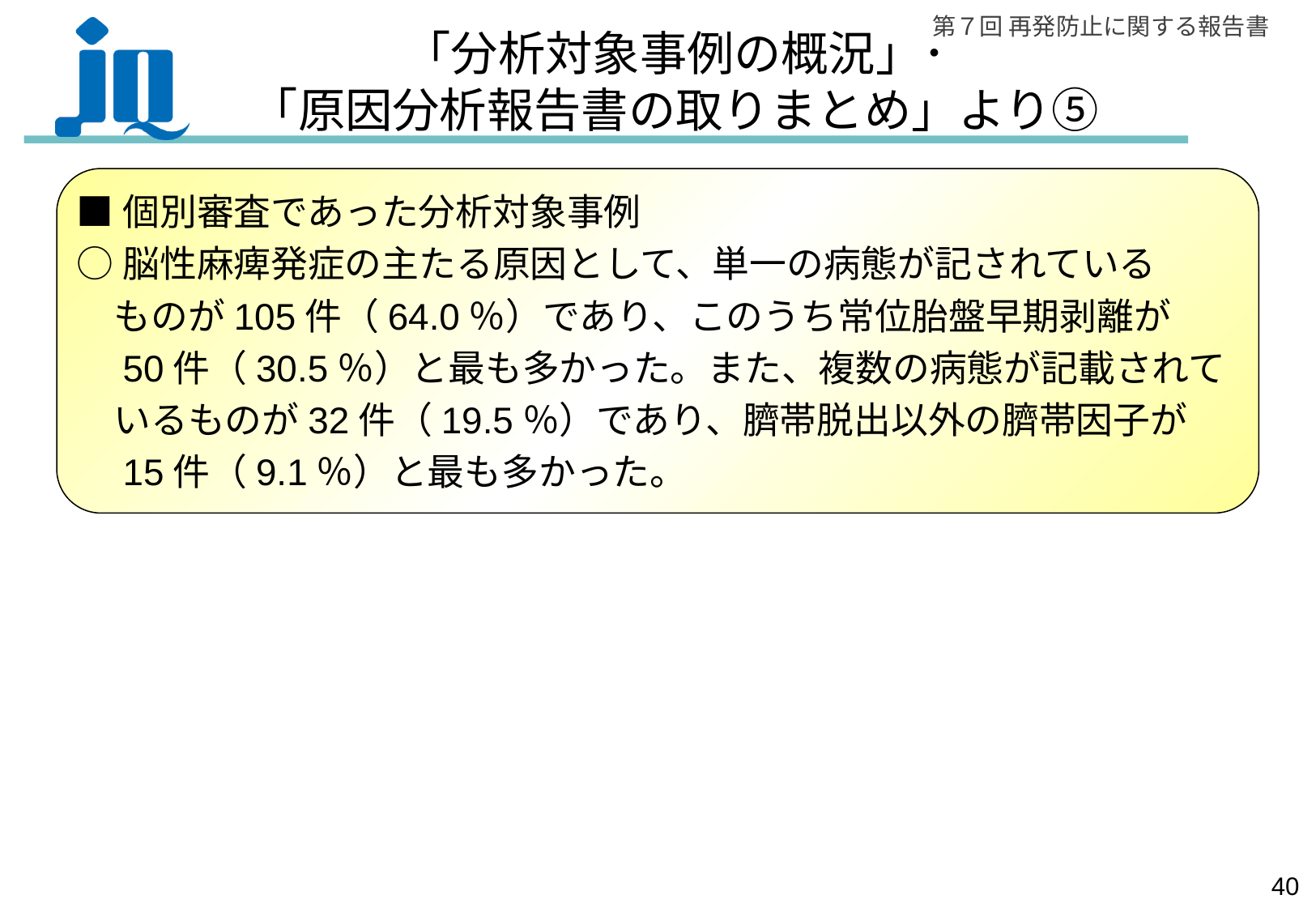

# 「分析対象事例の概況」･ 「原因分析報告書の取りまとめ」より⑤
■個別審査であった分析対象事例
○脳性麻痺発症の主たる原因として、単一の病態が記されている
　ものが105件（64.0％）であり、このうち常位胎盤早期剥離が
　50件（30.5％）と最も多かった。また、複数の病態が記載されて
　いるものが32件（19.5％）であり、臍帯脱出以外の臍帯因子が
　15件（9.1％）と最も多かった。
40